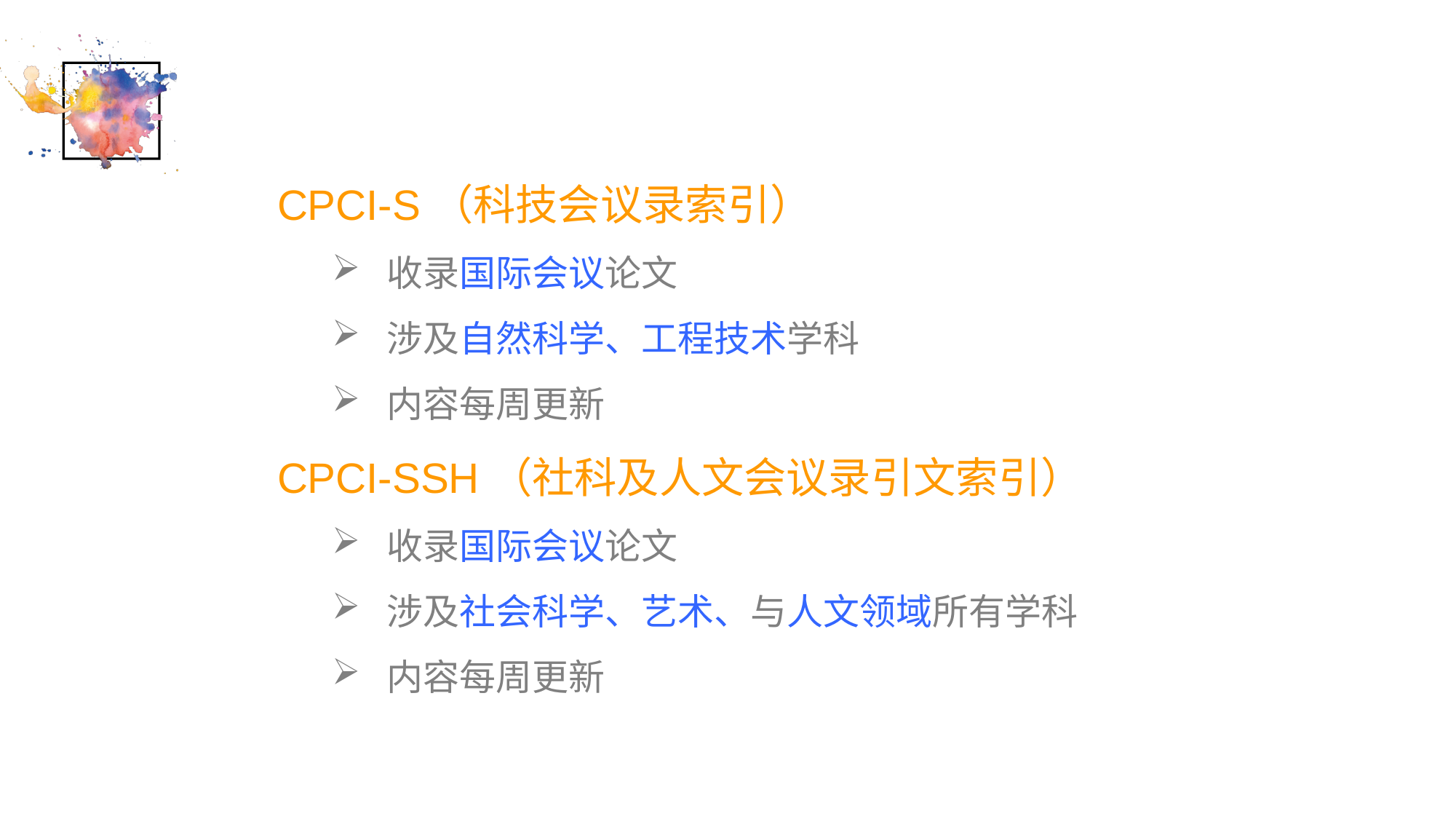

CPCI-S（科技会议录索引）
收录国际会议论文
涉及自然科学、工程技术学科
内容每周更新
CPCI-SSH（社科及人文会议录引文索引）
收录国际会议论文
涉及社会科学、艺术、与人文领域所有学科
内容每周更新